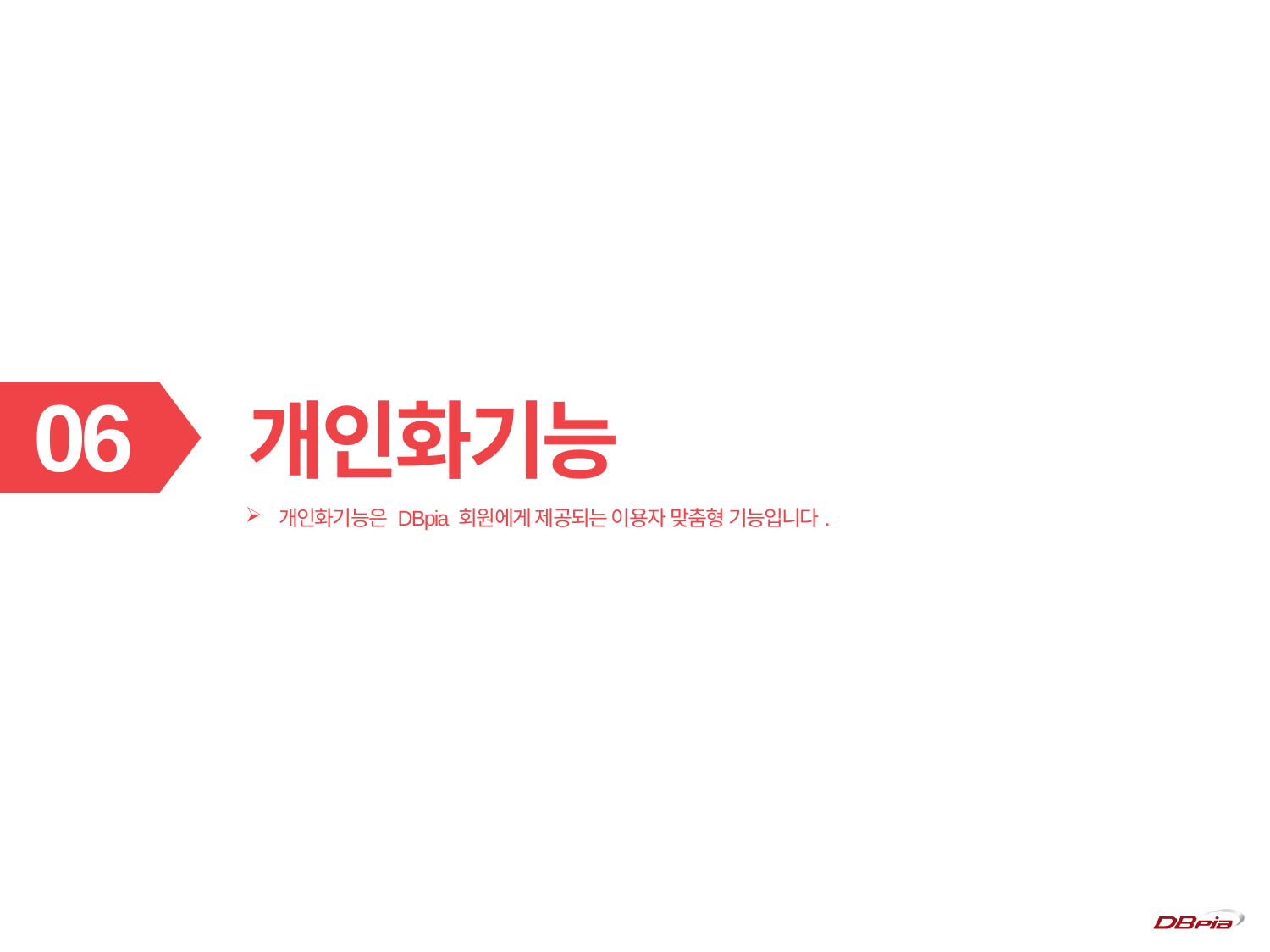

06
개인화기능
 개인화기능은 DBpia 회원에게 제공되는 이용자 맞춤형 기능입니다.